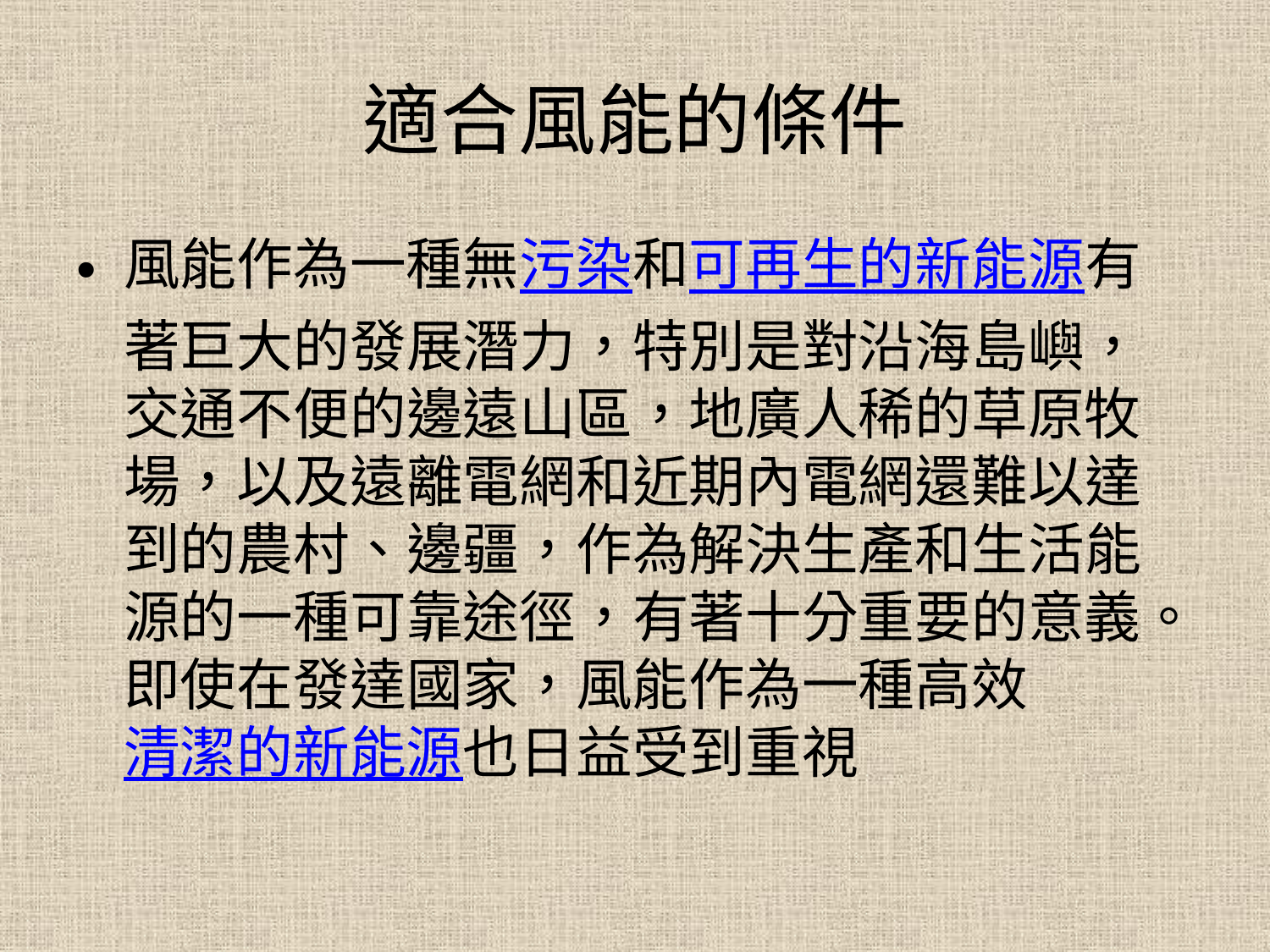

# 適合風能的條件
風能作為一種無污染和可再生的新能源有著巨大的發展潛力，特別是對沿海島嶼，交通不便的邊遠山區，地廣人稀的草原牧場，以及遠離電網和近期內電網還難以達到的農村、邊疆，作為解決生產和生活能源的一種可靠途徑，有著十分重要的意義。即使在發達國家，風能作為一種高效清潔的新能源也日益受到重視